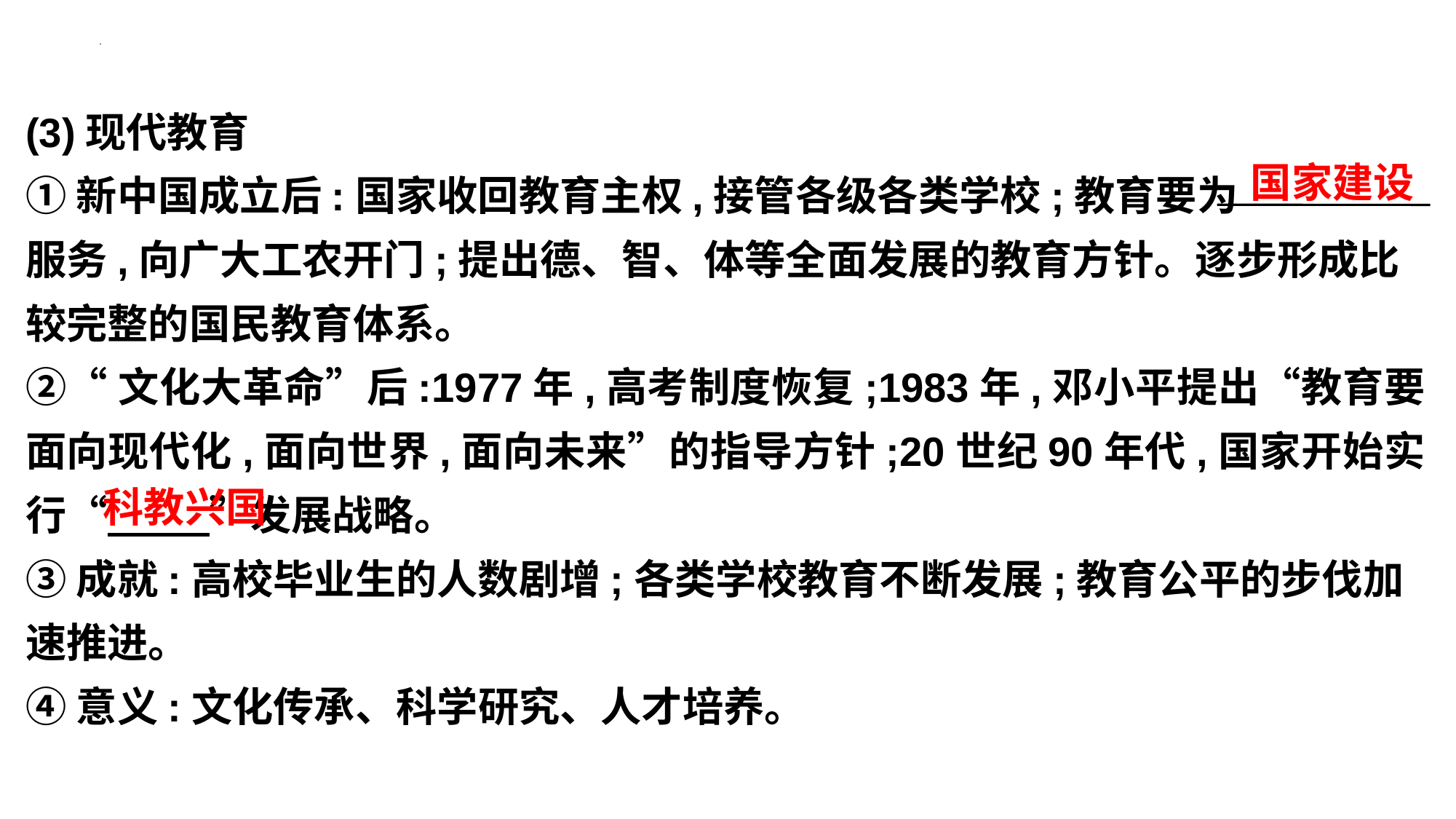

(3)现代教育
①新中国成立后:国家收回教育主权,接管各级各类学校;教育要为
服务,向广大工农开门;提出德、智、体等全面发展的教育方针。逐步形成比较完整的国民教育体系。
②“文化大革命”后:1977年,高考制度恢复;1983年,邓小平提出“教育要面向现代化,面向世界,面向未来”的指导方针;20世纪90年代,国家开始实行“           ”发展战略。
③成就:高校毕业生的人数剧增;各类学校教育不断发展;教育公平的步伐加速推进。
④意义:文化传承、科学研究、人才培养。
国家建设
科教兴国